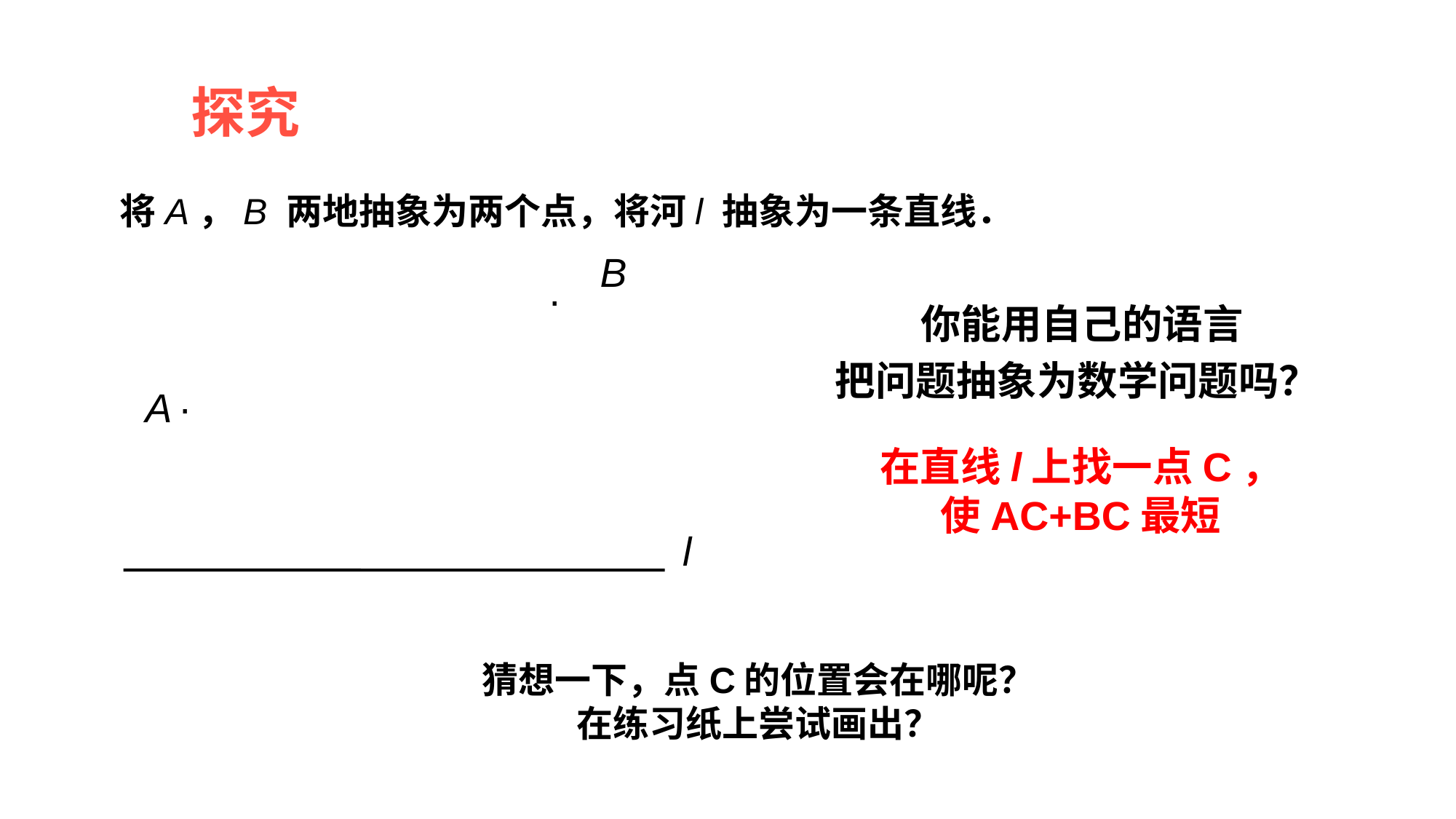

探究
　　将A，B 两地抽象为两个点，将河l 抽象为一条直线．
B
·
A
·
l

你能用自己的语言
把问题抽象为数学问题吗？
在直线l上找一点C，
使AC+BC最短
猜想一下，点C的位置会在哪呢？
在练习纸上尝试画出？